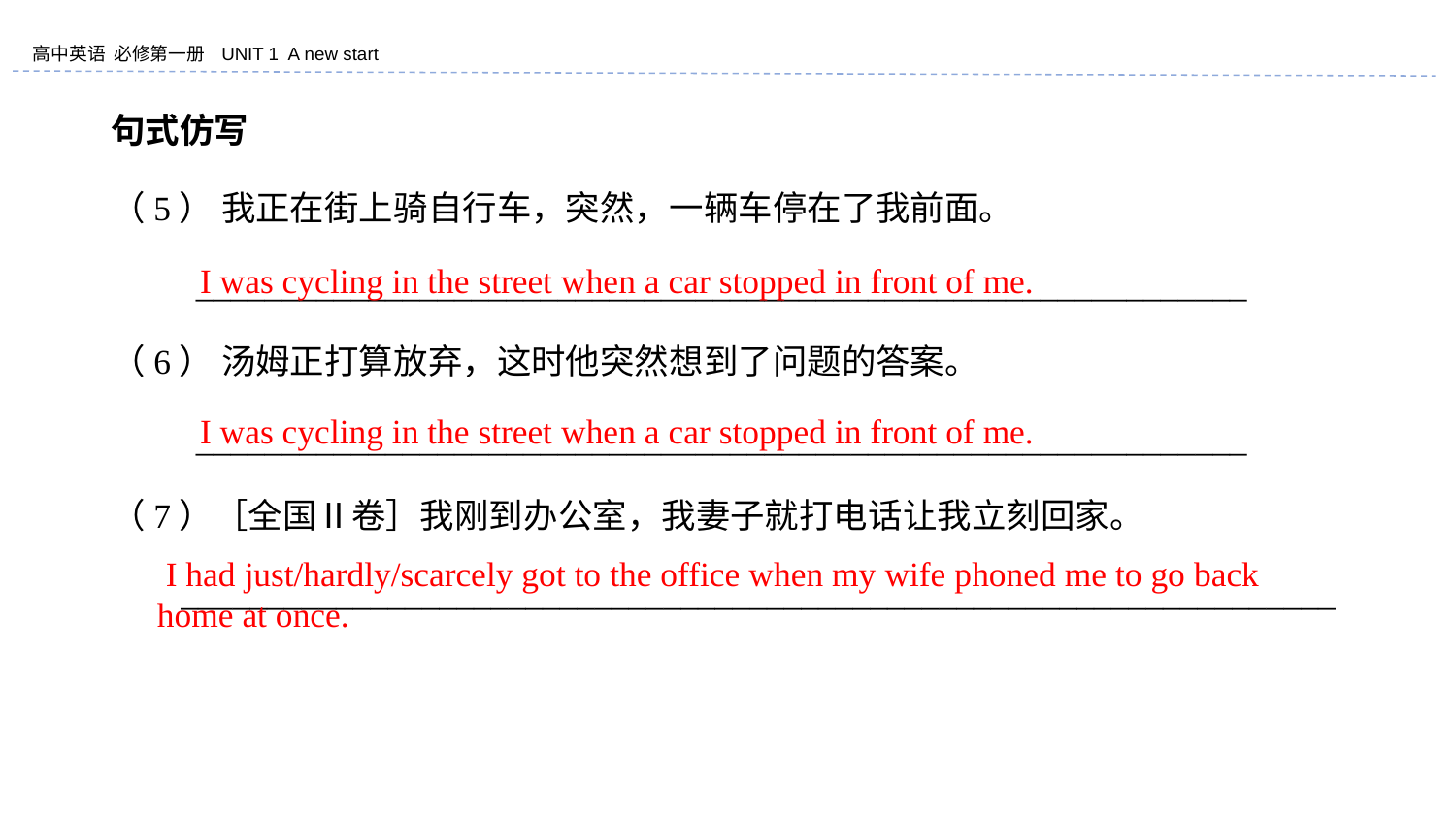

句式仿写
（5） 我正在街上骑自行车，突然，一辆车停在了我前面。
　　 _____________________________________________________________
（6） 汤姆正打算放弃，这时他突然想到了问题的答案。
　　 _____________________________________________________________
（7）［全国Ⅱ卷］我刚到办公室，我妻子就打电话让我立刻回家。
        ___________________________________________________________________

I was cycling in the street when a car stopped in front of me.
I was cycling in the street when a car stopped in front of me.
 I had just/hardly/scarcely got to the office when my wife phoned me to go back home at once.